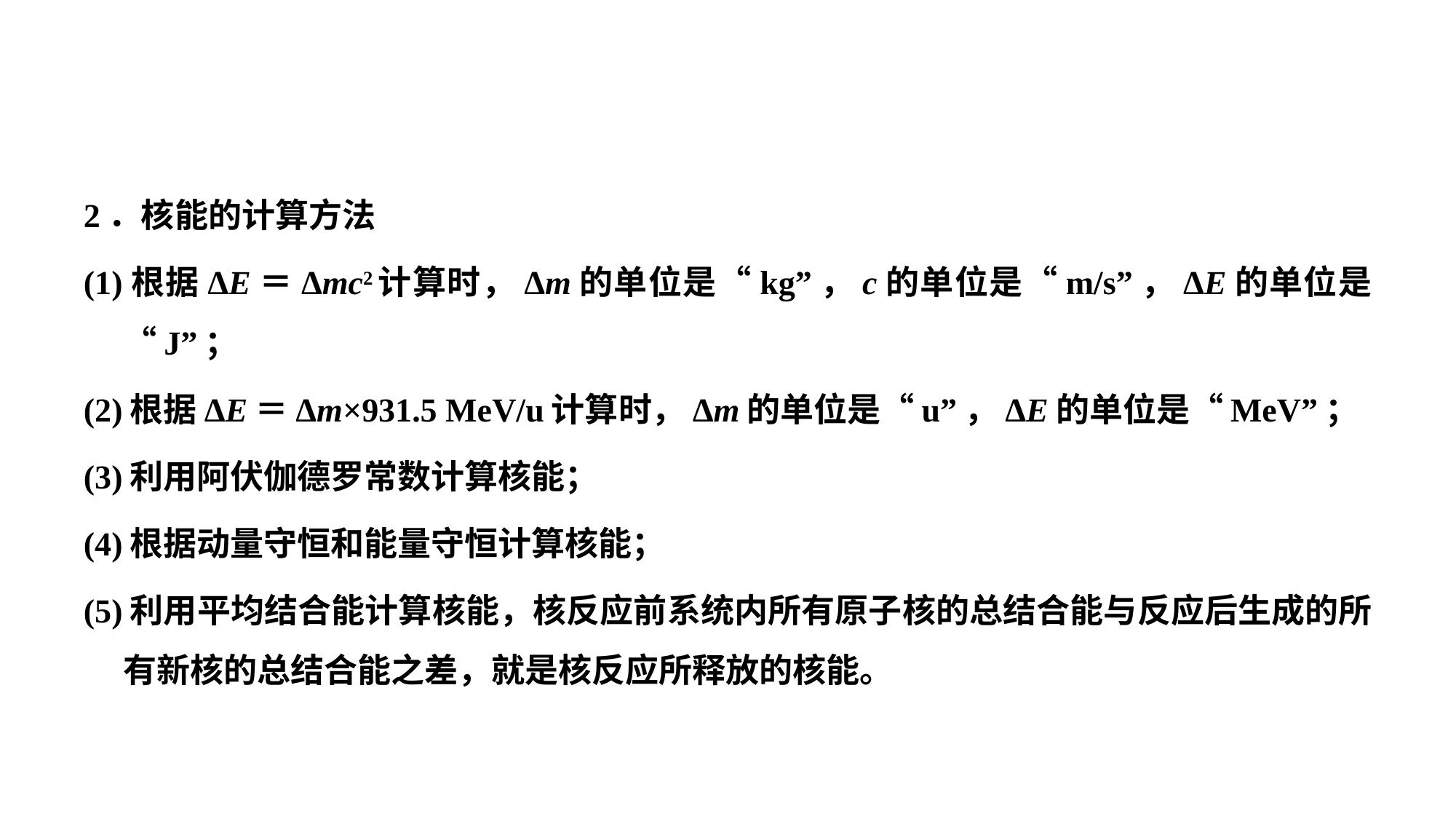

2．核能的计算方法
(1)根据ΔE＝Δmc2计算时，Δm的单位是“kg”，c的单位是“m/s”，ΔE的单位是“J”；
(2)根据ΔE＝Δm×931.5 MeV/u计算时，Δm的单位是“u”，ΔE的单位是“MeV”；
(3)利用阿伏伽德罗常数计算核能；
(4)根据动量守恒和能量守恒计算核能；
(5)利用平均结合能计算核能，核反应前系统内所有原子核的总结合能与反应后生成的所有新核的总结合能之差，就是核反应所释放的核能。